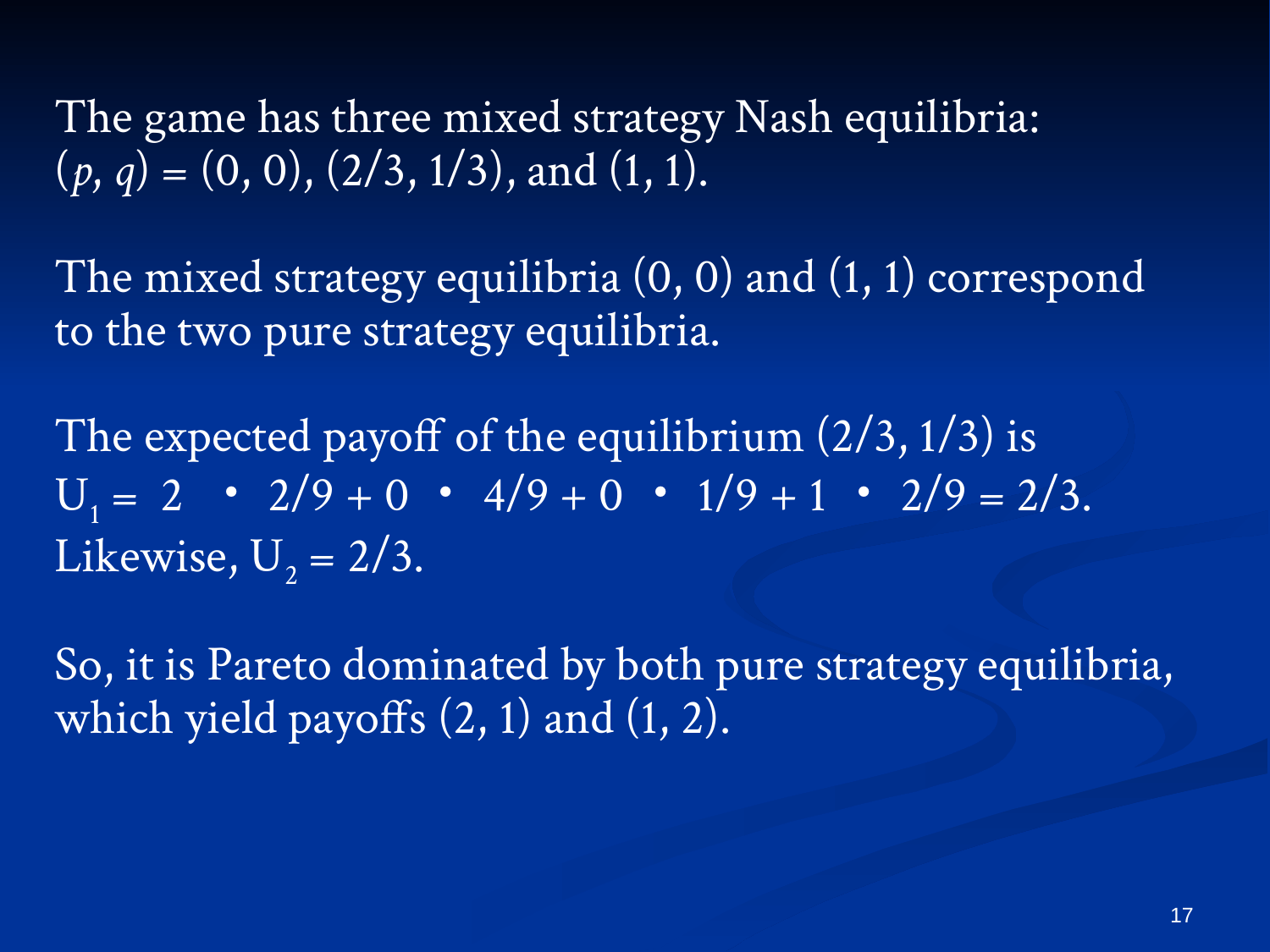

The game has three mixed strategy Nash equilibria:
(p, q) = (0, 0), (2/3, 1/3), and (1, 1).

The mixed strategy equilibria (0, 0) and (1, 1) correspond to the two pure strategy equilibria.

The expected payoff of the equilibrium (2/3, 1/3) is
U1 =  2 ・2/9 + 0・4/9 + 0・1/9 + 1・2/9 = 2/3.
Likewise, U2 = 2/3.

So, it is Pareto dominated by both pure strategy equilibria, which yield payoffs (2, 1) and (1, 2).
17